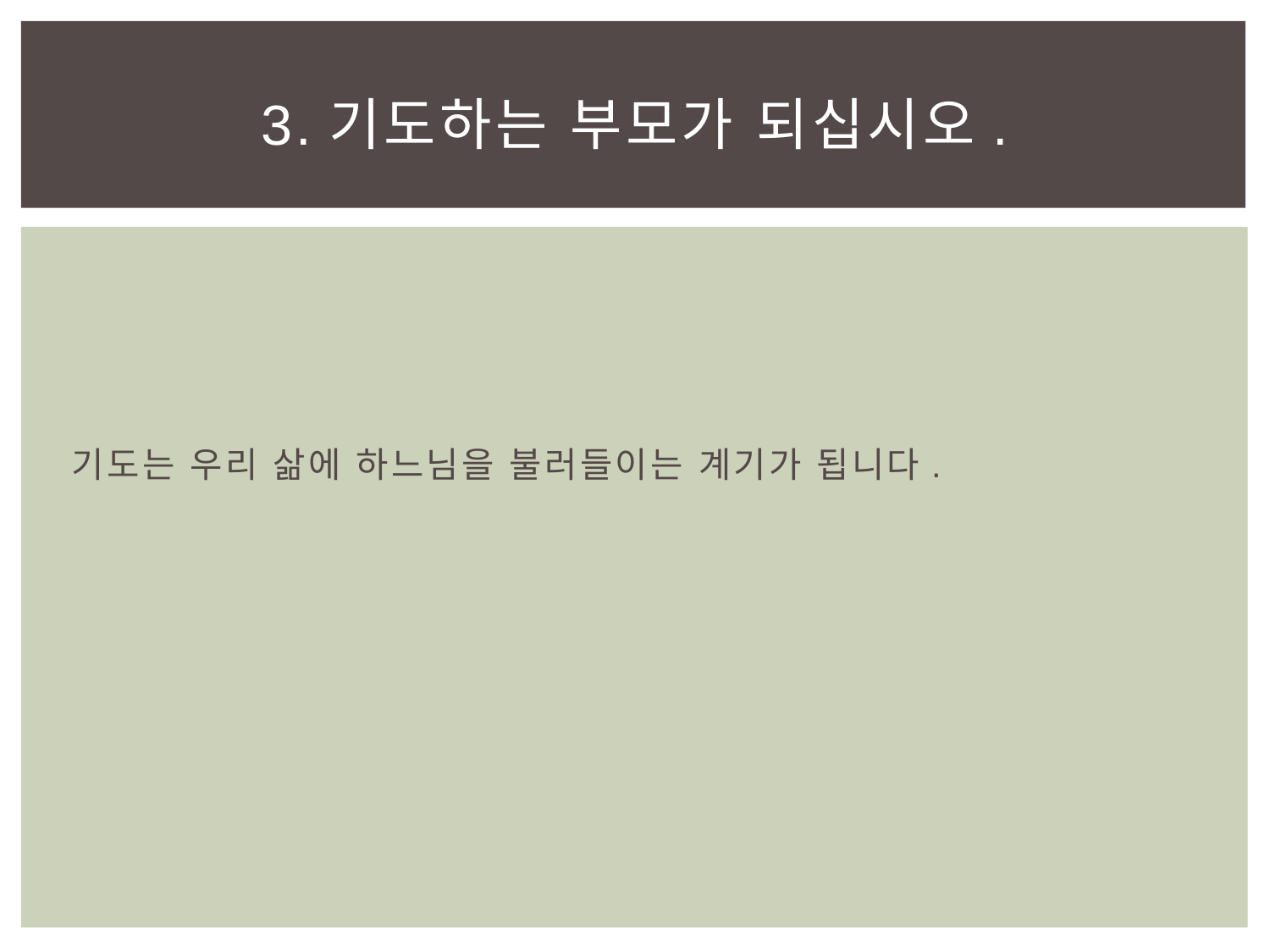

# 3.기도하는 부모가 되십시오.

기도는 우리 삶에 하느님을 불러들이는 계기가 됩니다.